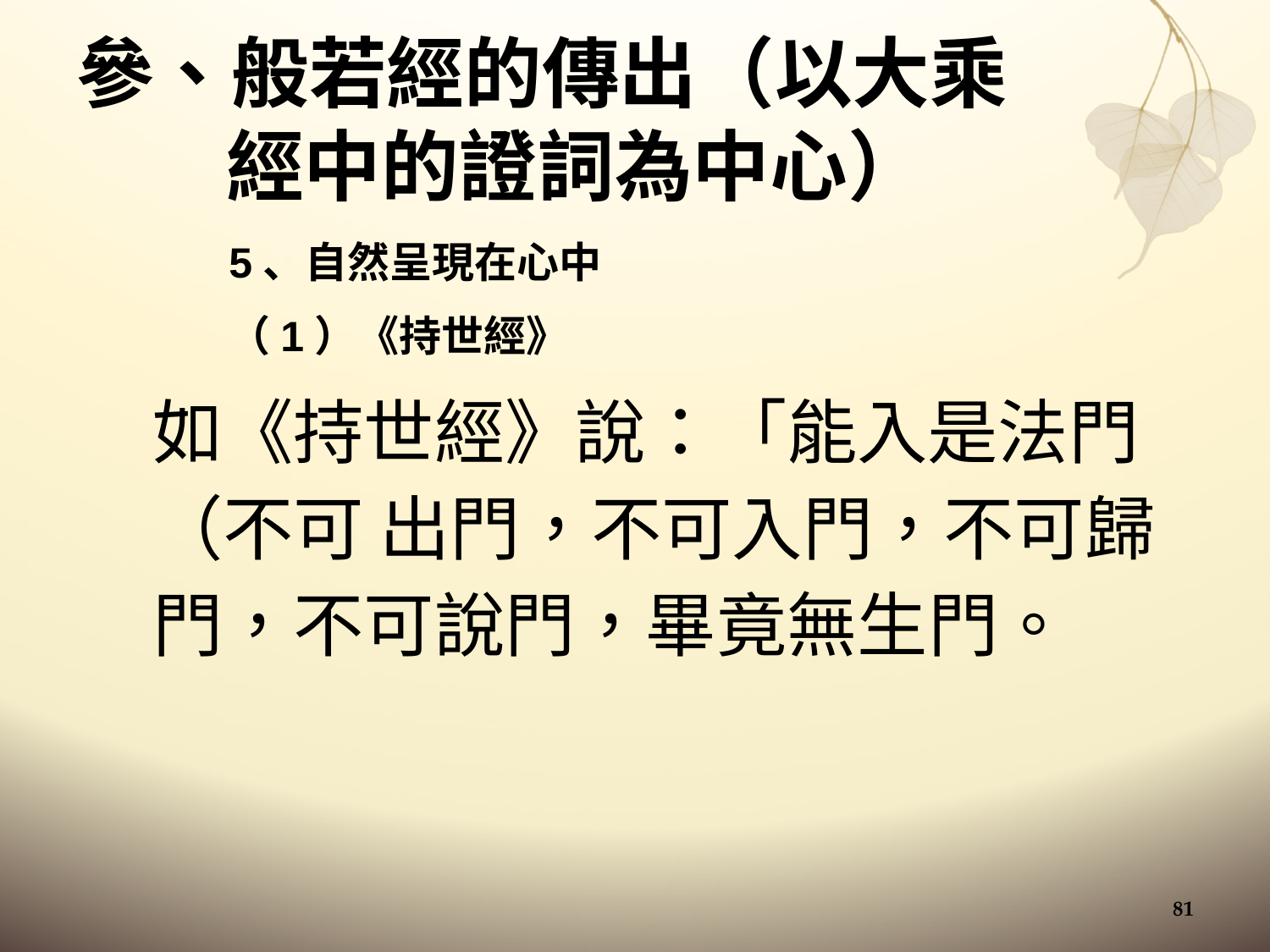

# 參、般若經的傳出（以大乘經中的證詞為中心）
5、自然呈現在心中
（1）《持世經》
如《持世經》說：「能入是法門（不可 出門，不可入門，不可歸門，不可說門，畢竟無生門。
81